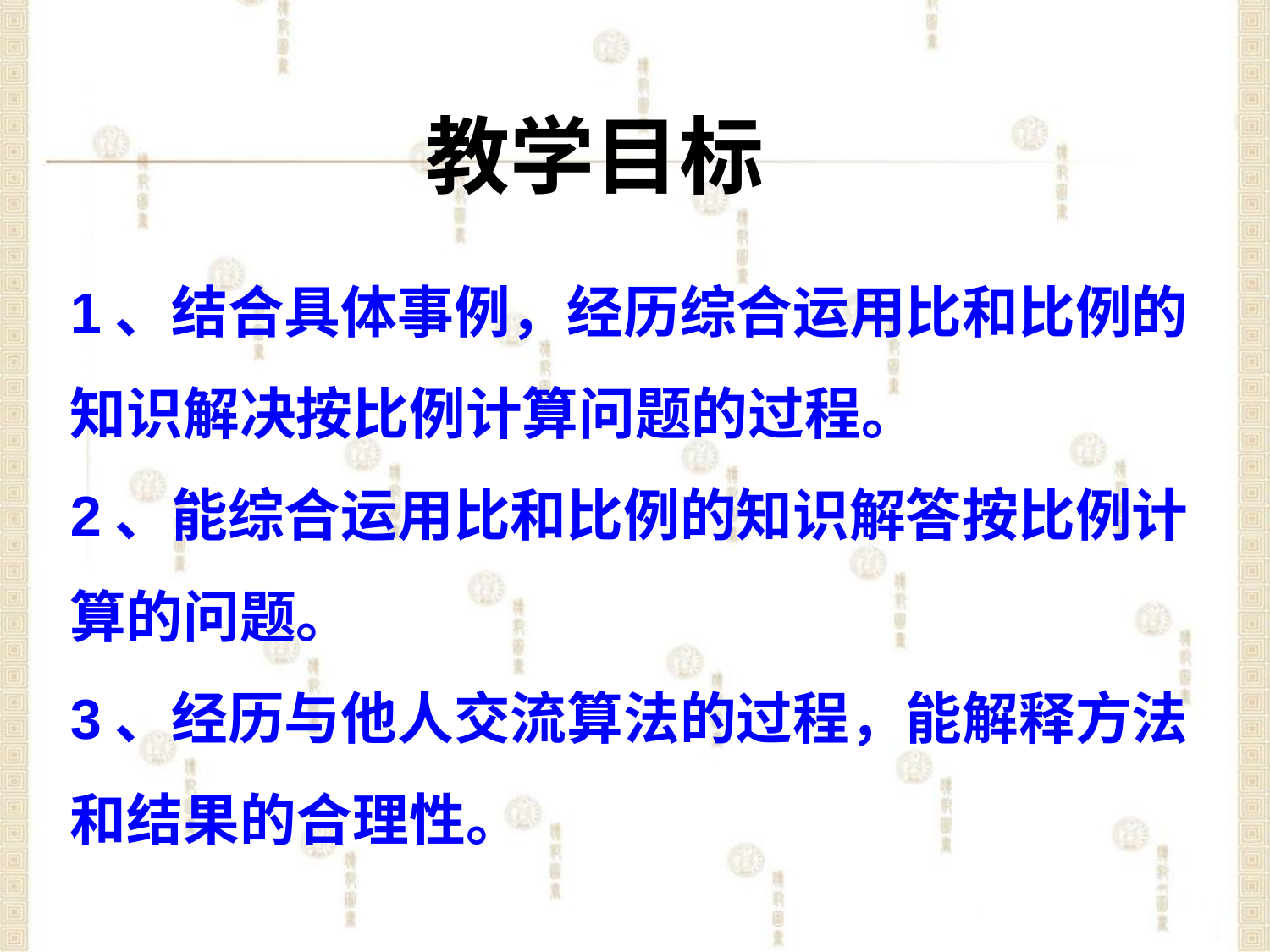

教学目标
1、结合具体事例，经历综合运用比和比例的知识解决按比例计算问题的过程。
2、能综合运用比和比例的知识解答按比例计算的问题。
3、经历与他人交流算法的过程，能解释方法和结果的合理性。